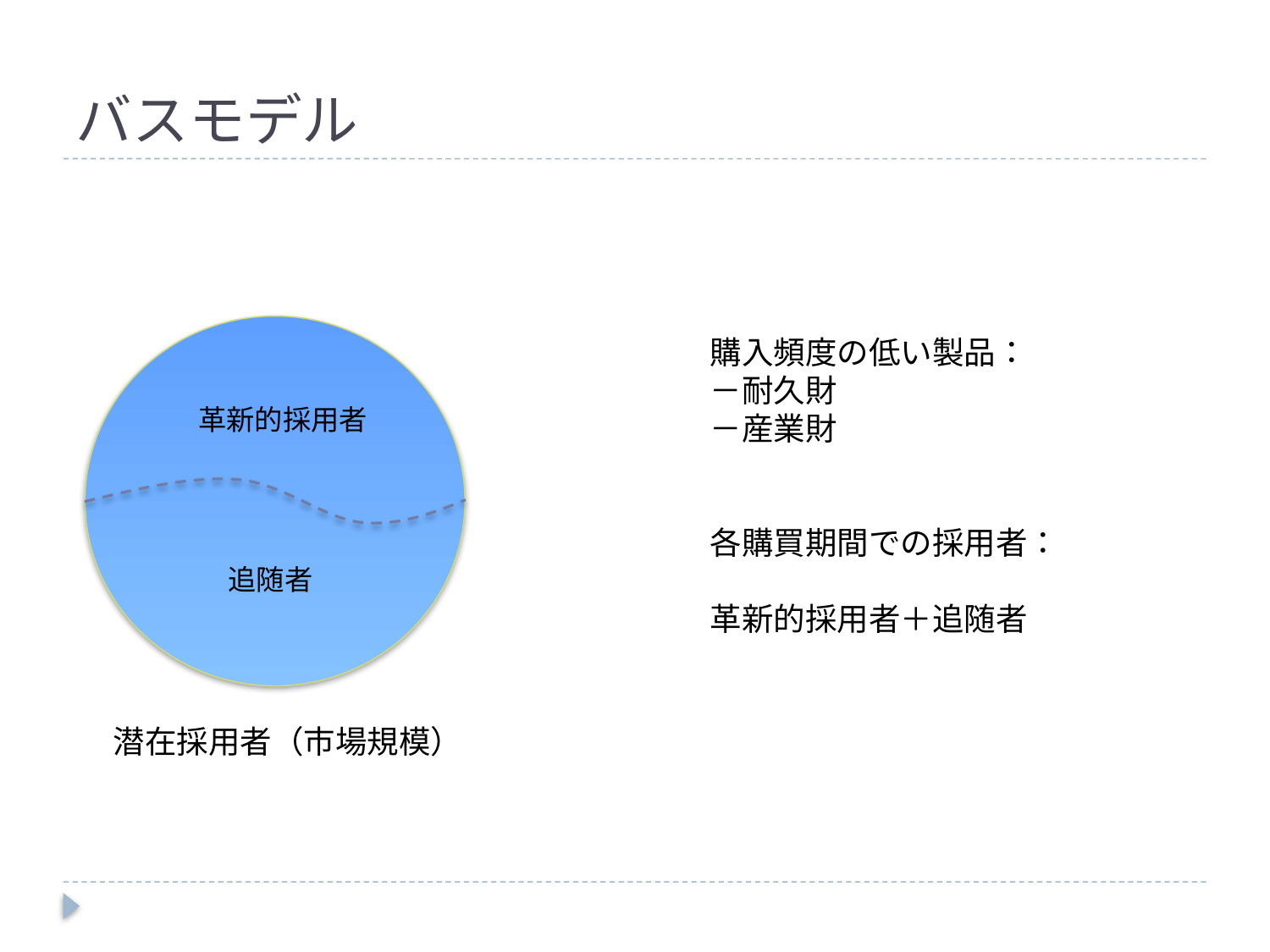

# バスモデル

購入頻度の低い製品：
－耐久財
－産業財

各購買期間での採用者：

革新的採用者＋追随者
革新的採用者

追随者
潜在採用者（市場規模）